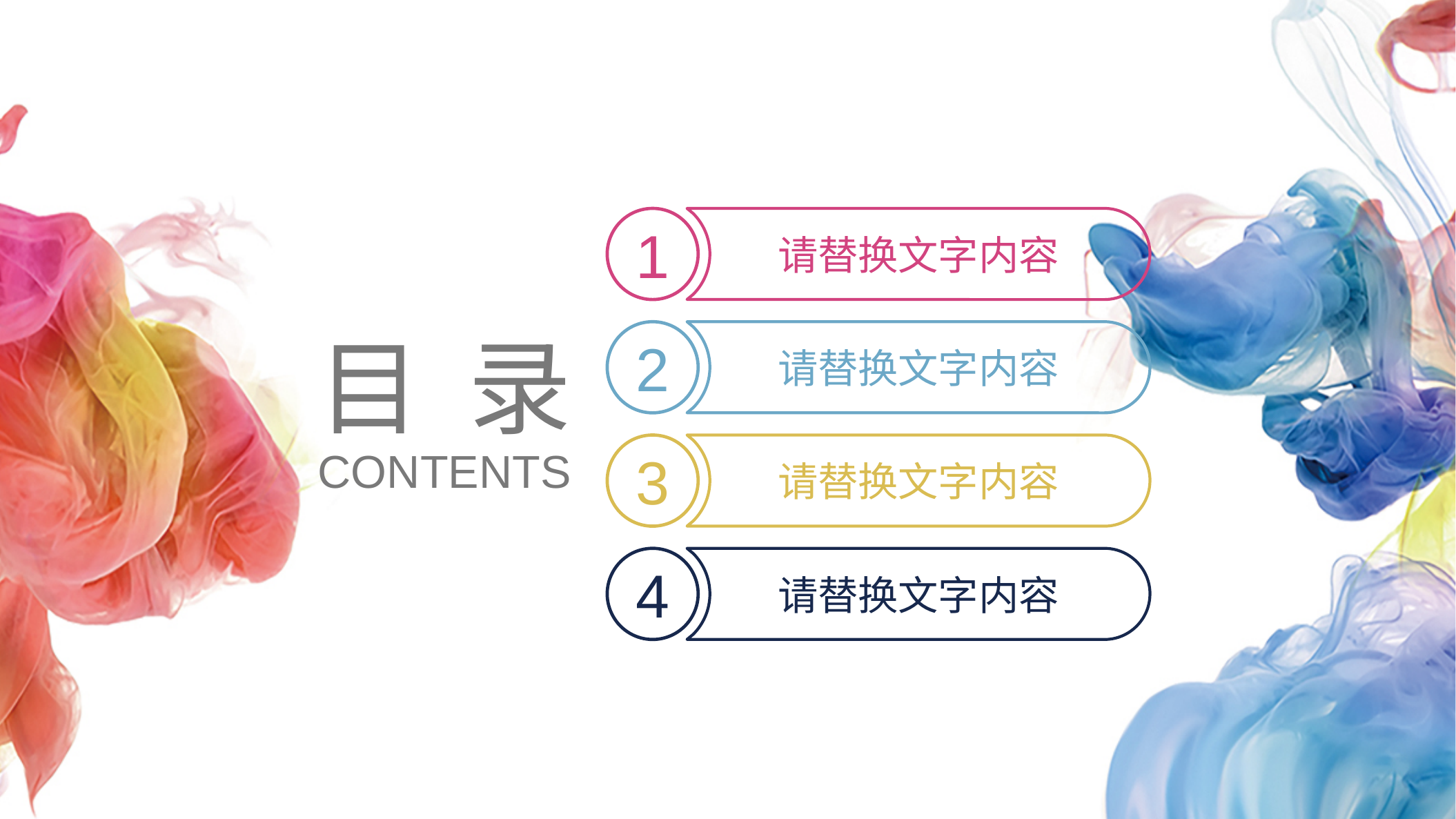

1
请替换文字内容
目  录
2
请替换文字内容
3
请替换文字内容
CONTENTS
4
请替换文字内容